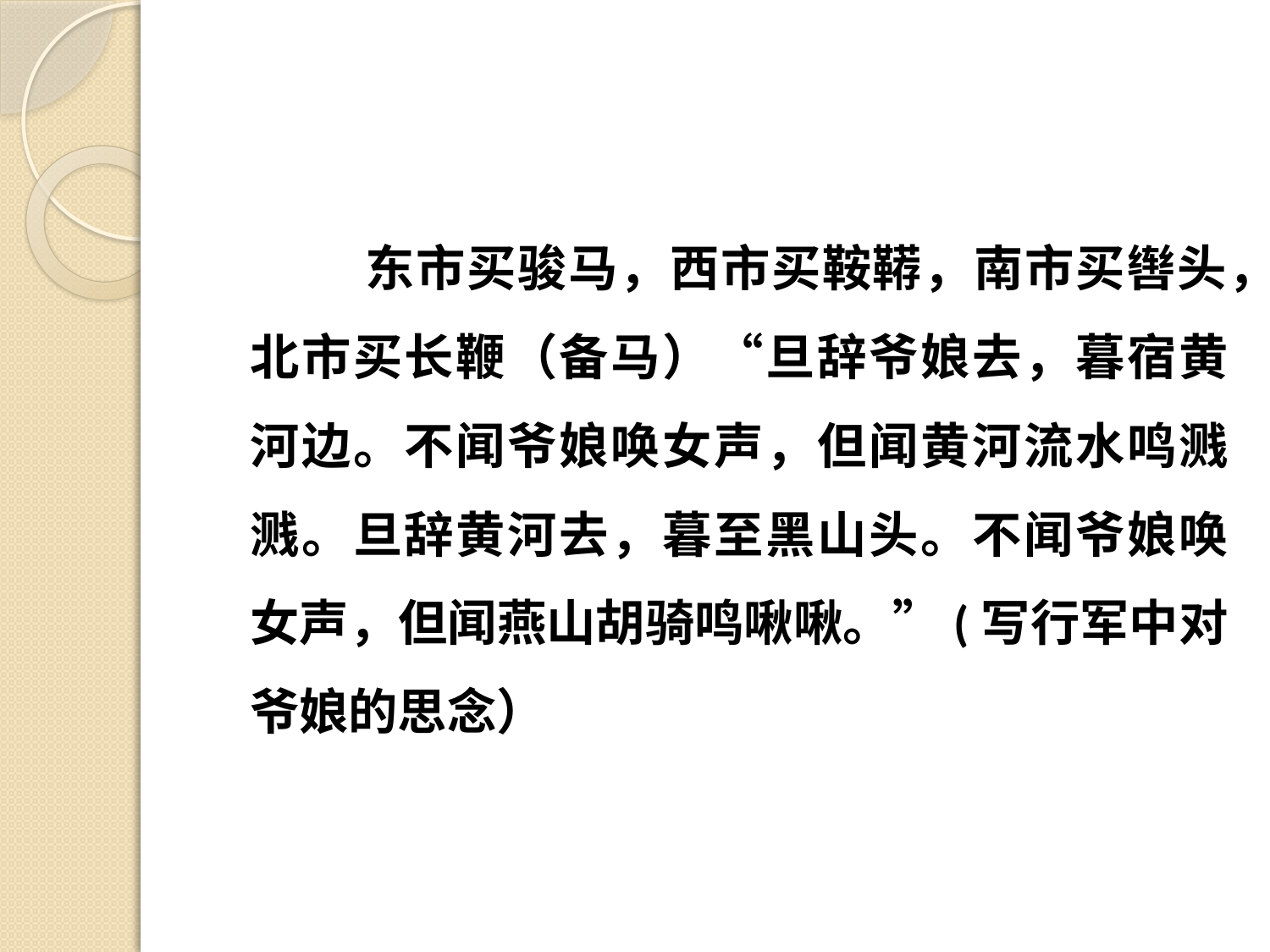

#
        东市买骏马，西市买鞍鞯，南市买辔头，北市买长鞭（备马）“旦辞爷娘去，暮宿黄河边。不闻爷娘唤女声，但闻黄河流水鸣溅溅。旦辞黄河去，暮至黑山头。不闻爷娘唤女声，但闻燕山胡骑鸣啾啾。”(写行军中对爷娘的思念）